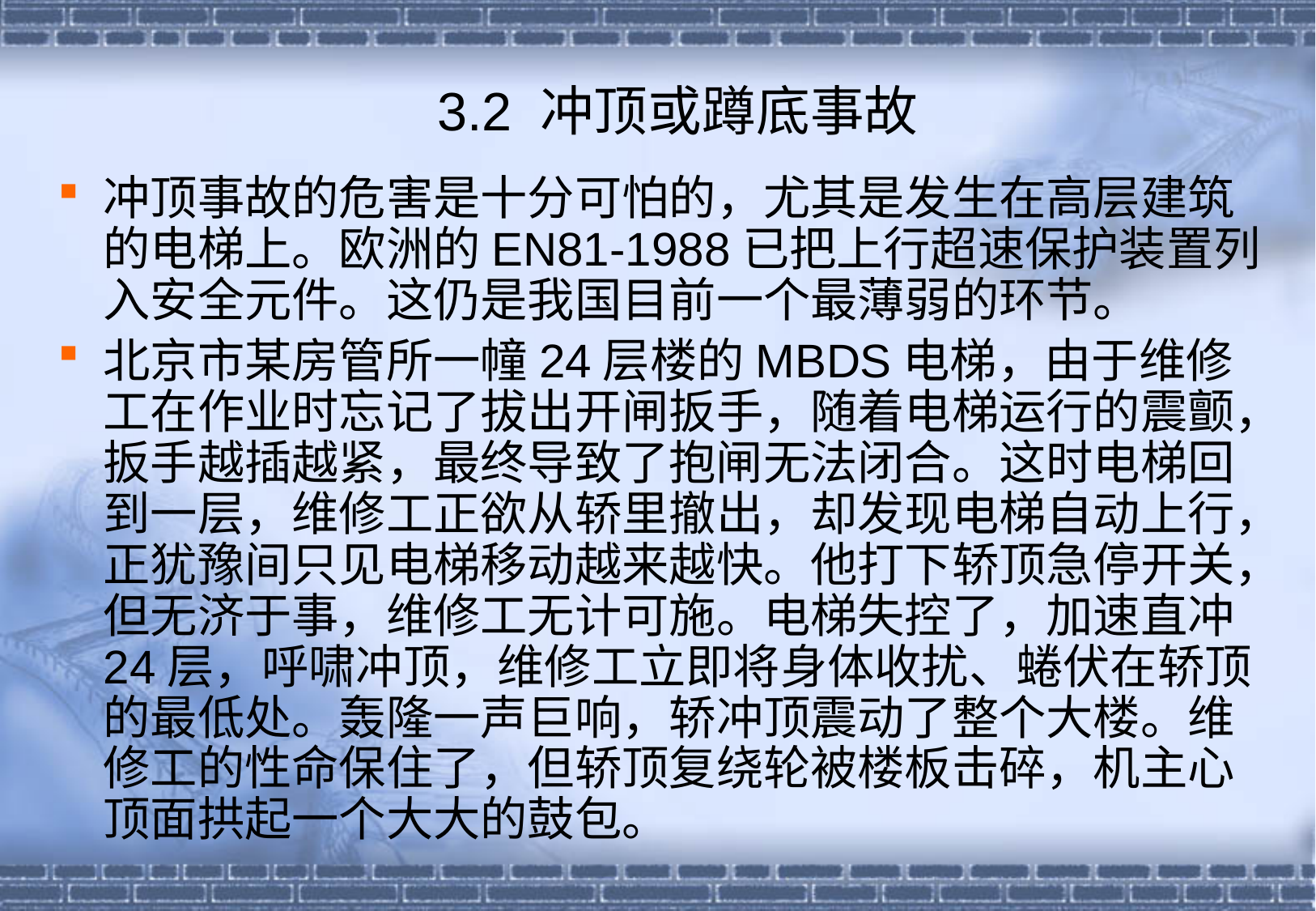

# 3.2 冲顶或蹲底事故
冲顶事故的危害是十分可怕的，尤其是发生在高层建筑的电梯上。欧洲的EN81-1988已把上行超速保护装置列入安全元件。这仍是我国目前一个最薄弱的环节。
北京市某房管所一幢24层楼的MBDS电梯，由于维修工在作业时忘记了拔出开闸扳手，随着电梯运行的震颤，扳手越插越紧，最终导致了抱闸无法闭合。这时电梯回到一层，维修工正欲从轿里撤出，却发现电梯自动上行，正犹豫间只见电梯移动越来越快。他打下轿顶急停开关，但无济于事，维修工无计可施。电梯失控了，加速直冲24层，呼啸冲顶，维修工立即将身体收扰、蜷伏在轿顶的最低处。轰隆一声巨响，轿冲顶震动了整个大楼。维修工的性命保住了，但轿顶复绕轮被楼板击碎，机主心顶面拱起一个大大的鼓包。